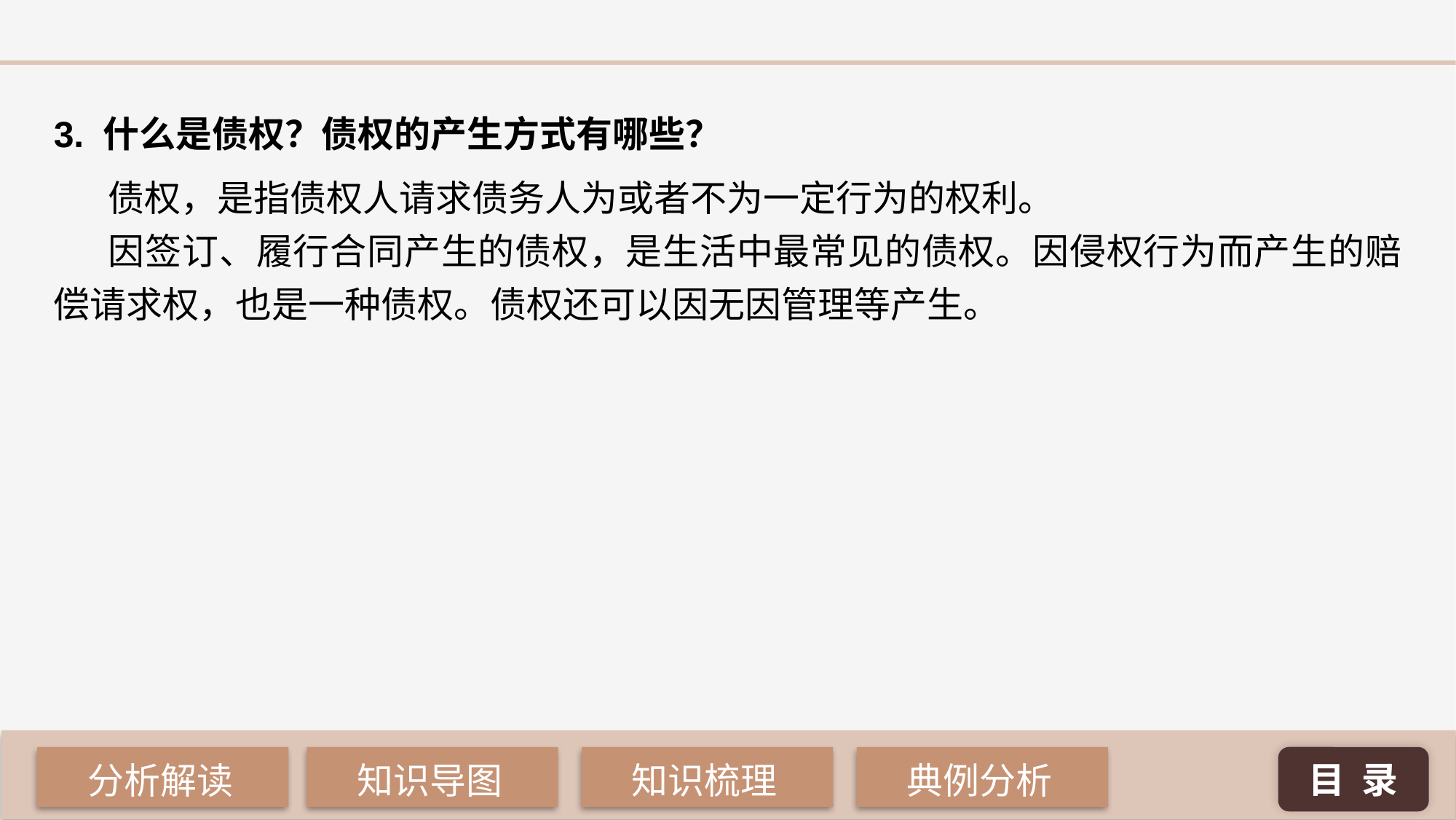

3. 什么是债权？债权的产生方式有哪些？
债权，是指债权人请求债务人为或者不为一定行为的权利。
因签订、履行合同产生的债权，是生活中最常见的债权。因侵权行为而产生的赔偿请求权，也是一种债权。债权还可以因无因管理等产生。